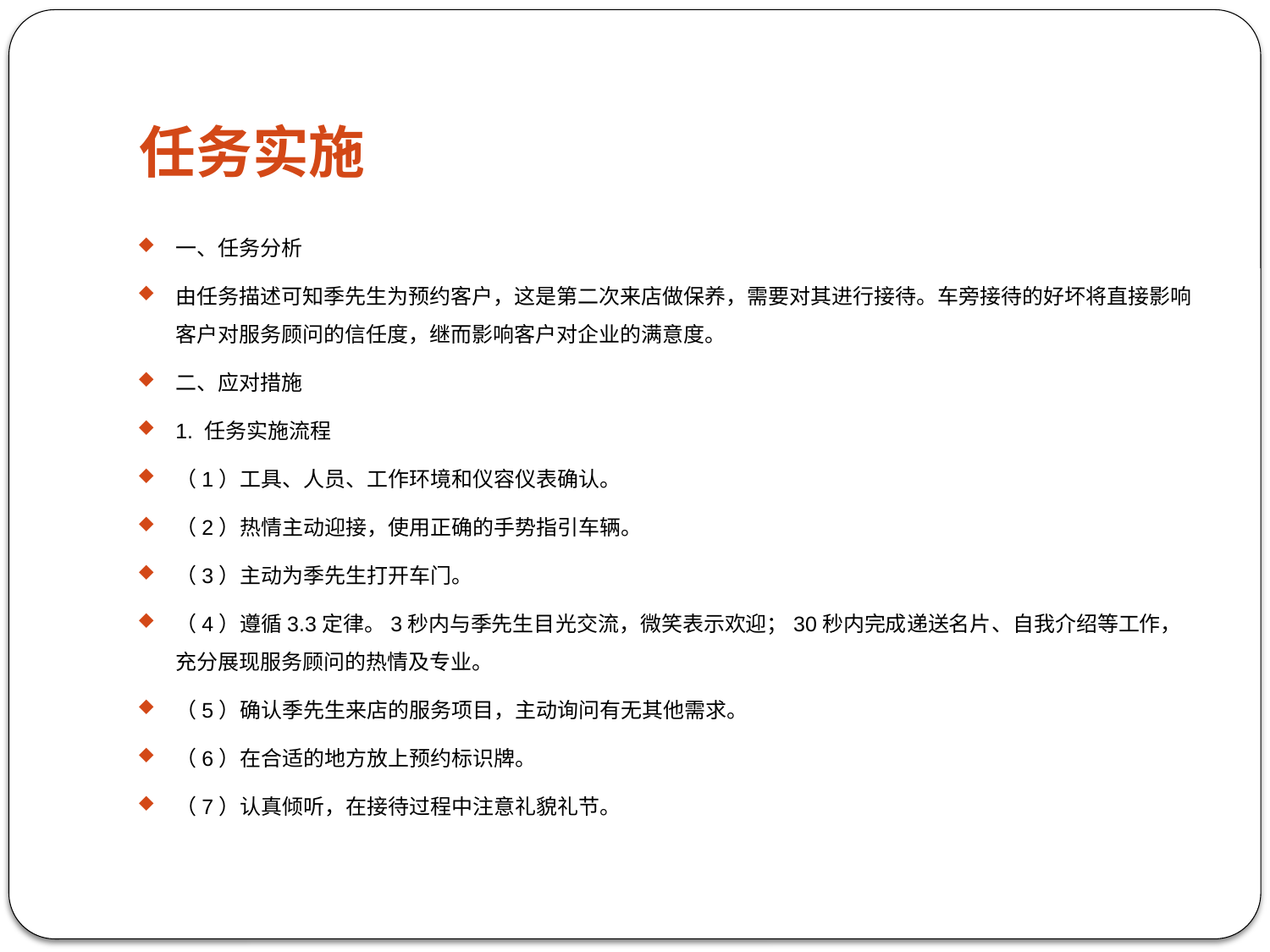

# 任务实施
一、任务分析
由任务描述可知季先生为预约客户，这是第二次来店做保养，需要对其进行接待。车旁接待的好坏将直接影响客户对服务顾问的信任度，继而影响客户对企业的满意度。
二、应对措施
1. 任务实施流程
（1）工具、人员、工作环境和仪容仪表确认。
（2）热情主动迎接，使用正确的手势指引车辆。
（3）主动为季先生打开车门。
（4）遵循3.3定律。3秒内与季先生目光交流，微笑表示欢迎；30秒内完成递送名片、自我介绍等工作，充分展现服务顾问的热情及专业。
（5）确认季先生来店的服务项目，主动询问有无其他需求。
（6）在合适的地方放上预约标识牌。
（7）认真倾听，在接待过程中注意礼貌礼节。